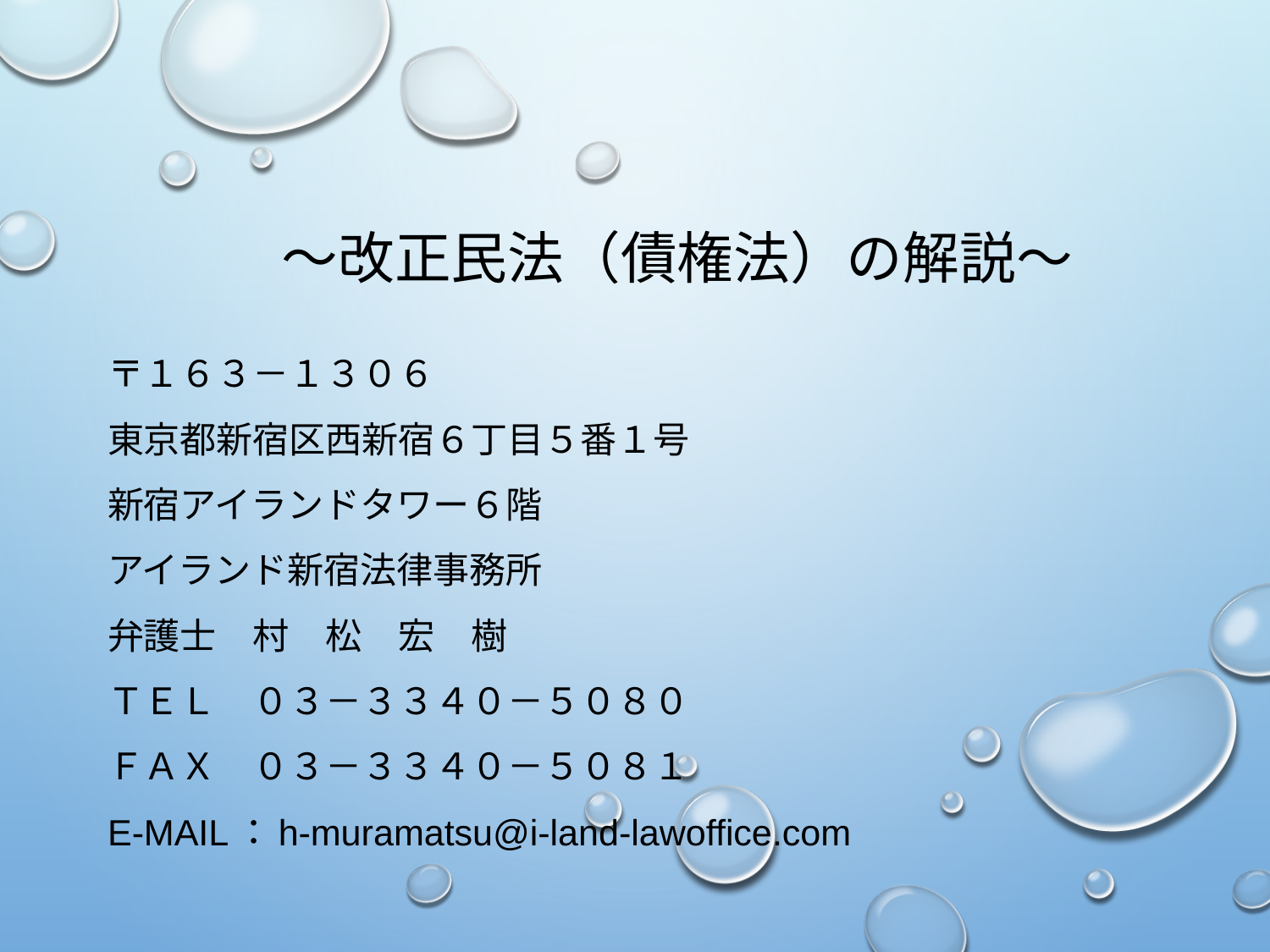

# ～改正民法（債権法）の解説～
〒１６３－１３０６
東京都新宿区西新宿６丁目５番１号
新宿アイランドタワー６階
アイランド新宿法律事務所
弁護士　村　松　宏　樹
ＴＥＬ　０３－３３４０－５０８０
ＦＡＸ　０３－３３４０－５０８１
E-MAIL：h-muramatsu@i-land-lawoffice.com